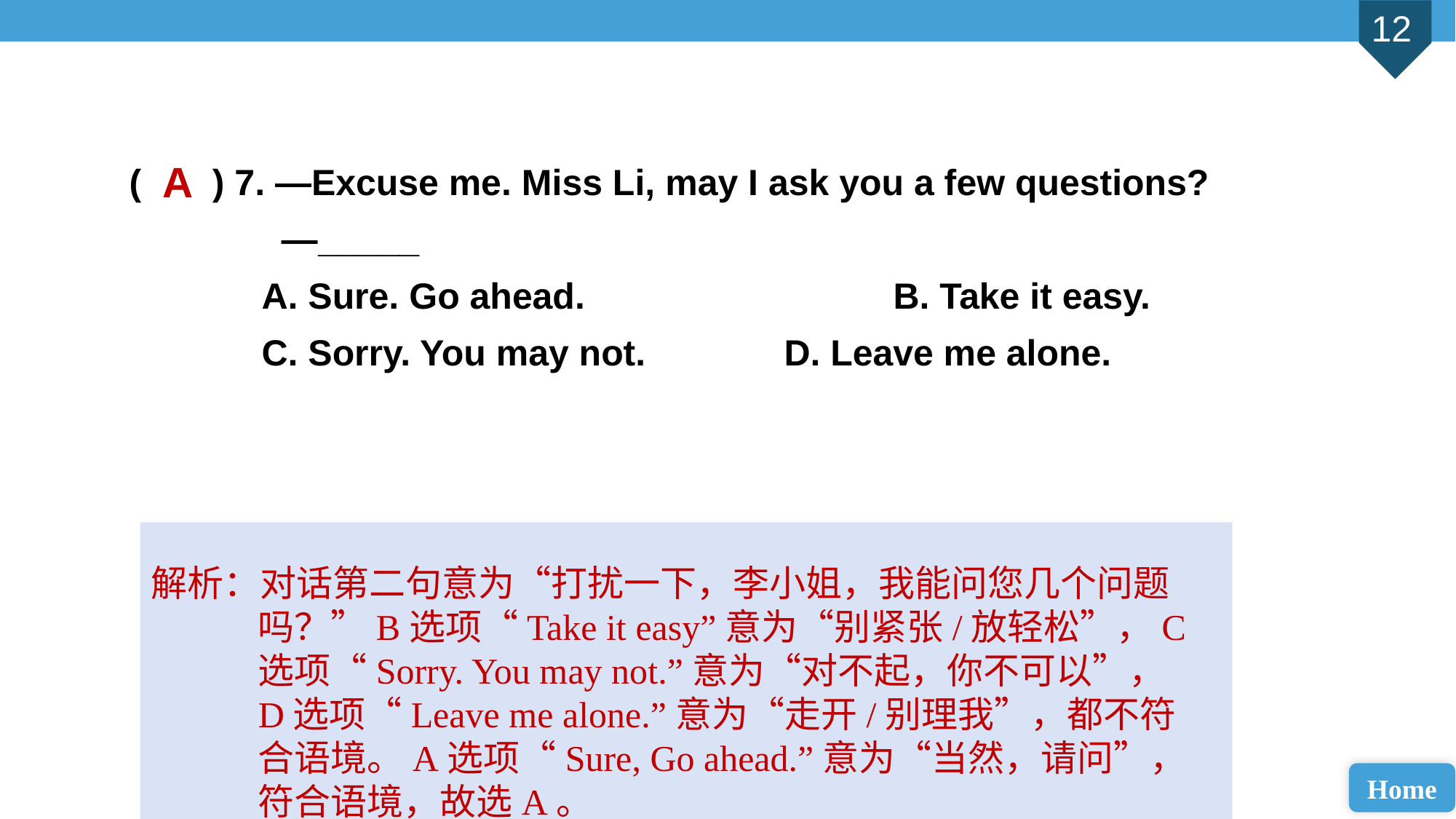

(       ) 7. —Excuse me. Miss Li, may I ask you a few questions?
               —_____
             A. Sure. Go ahead. 			B. Take it easy.
             C. Sorry. You may not. 		D. Leave me alone.
A

解析：对话第二句意为“打扰一下，李小姐，我能问您几个问题吗？”B选项“Take it easy”意为“别紧张/放轻松”，C选项“Sorry. You may not.”意为“对不起，你不可以”，D选项“Leave me alone.”意为“走开/别理我”，都不符合语境。A选项“Sure, Go ahead.”意为“当然，请问”，符合语境，故选A。